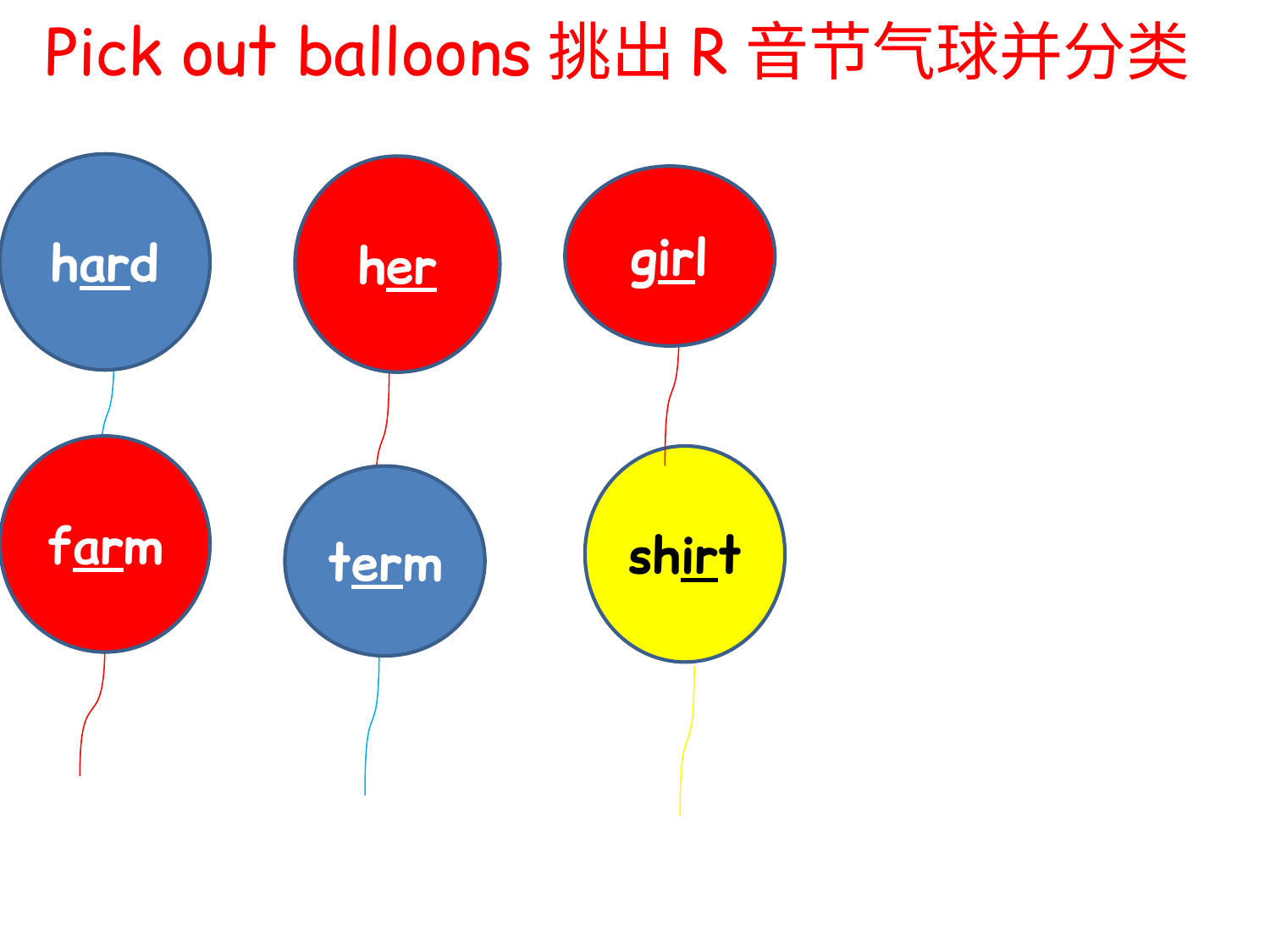

Pick out balloons挑出R音节气球并分类
hard
her
girl
farm
shirt
term
R-syllables(R音节)：